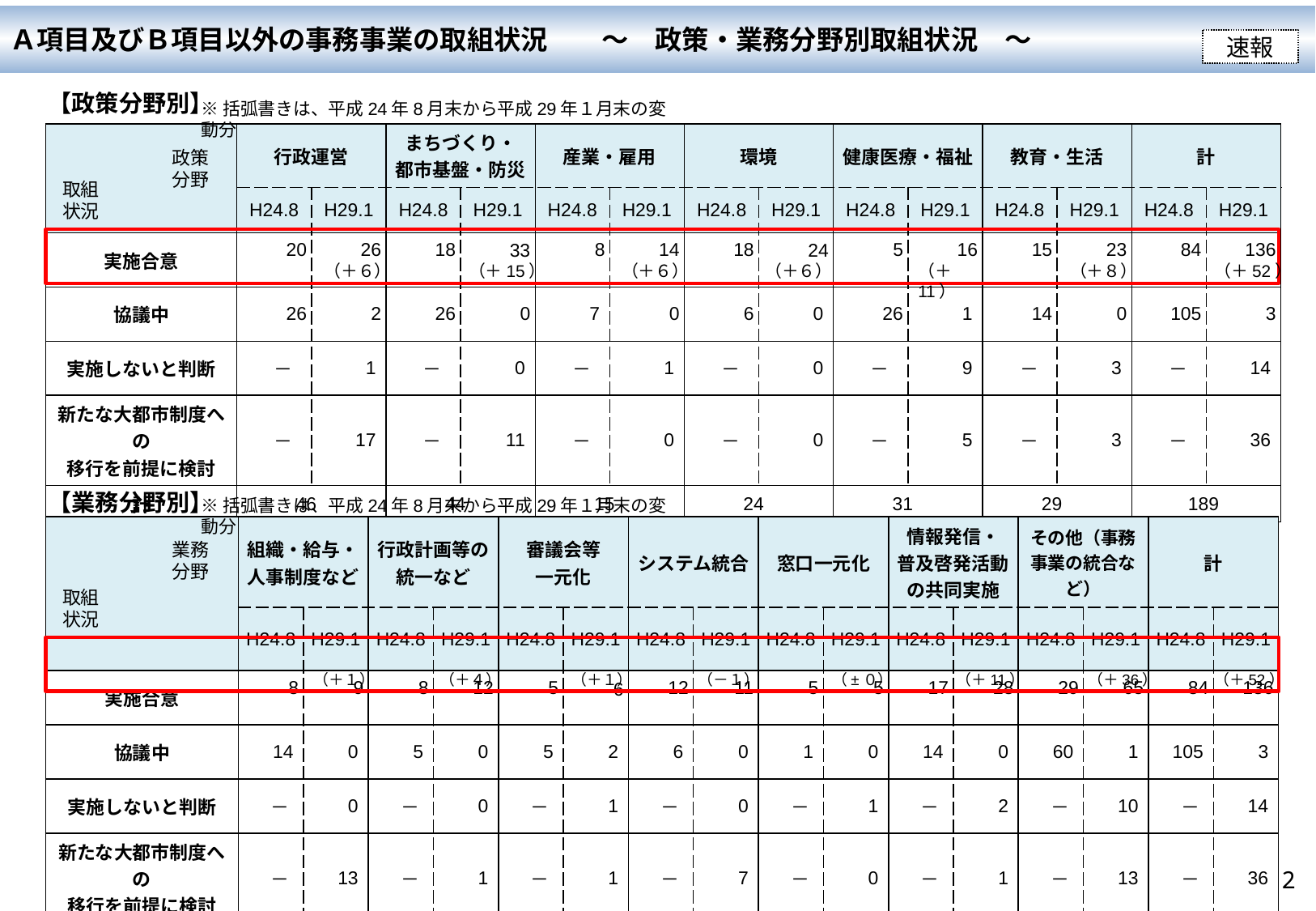

Ａ項目及びＢ項目以外の事務事業の取組状況　　～　政策・業務分野別取組状況　～
速報
【政策分野別】
※括弧書きは、平成24年8月末から平成29年１月末の変動分
|  | 行政運営 |  | まちづくり・ 都市基盤・防災 |  | 産業・雇用 |  | 環境 |  | 健康医療・福祉 |  | 教育・生活 |  | 計 |  |
| --- | --- | --- | --- | --- | --- | --- | --- | --- | --- | --- | --- | --- | --- | --- |
|  | H24.8 | H29.1 | H24.8 | H29.1 | H24.8 | H29.1 | H24.8 | H29.1 | H24.8 | H29.1 | H24.8 | H29.1 | H24.8 | H29.1 |
| 実施合意 | 20 | 26 | 18 | 33 | 8 | 14 | 18 | 24 | 5 | 16 | 15 | 23 | 84 | 136 |
| 協議中 | 26 | 2 | 26 | 0 | 7 | 0 | 6 | 0 | 26 | 1 | 14 | 0 | 105 | 3 |
| 実施しないと判断 | － | 1 | － | 0 | － | 1 | － | 0 | － | 9 | － | 3 | － | 14 |
| 新たな大都市制度への 移行を前提に検討 | － | 17 | － | 11 | － | 0 | － | 0 | － | 5 | － | 3 | － | 36 |
| 計 | 46 |  | 44 |  | 15 |  | 24 |  | 31 |  | 29 |  | 189 |  |
政策
分野
取組
状況

（＋11）
（＋６）
（＋15）
（＋６）
（＋６）
（＋８）
（＋52）
【業務分野別】
※括弧書きは、平成24年8月末から平成29年１月末の変動分
|  | 組織・給与・ 人事制度など |  | 行政計画等の統一など |  | 審議会等 一元化 |  | システム統合 |  | 窓口一元化 |  | 情報発信・ 普及啓発活動 の共同実施 |  | その他（事務事業の統合など） |  | 計 |  |
| --- | --- | --- | --- | --- | --- | --- | --- | --- | --- | --- | --- | --- | --- | --- | --- | --- |
|  | H24.8 | H29.1 | H24.8 | H29.1 | H24.8 | H29.1 | H24.8 | H29.1 | H24.8 | H29.1 | H24.8 | H29.1 | H24.8 | H29.1 | H24.8 | H29.1 |
| 実施合意 | 8 | 9 | 8 | 12 | 5 | 6 | 12 | 11 | 5 | 5 | 17 | 28 | 29 | 65 | 84 | 136 |
| 協議中 | 14 | 0 | 5 | 0 | 5 | 2 | 6 | 0 | 1 | 0 | 14 | 0 | 60 | 1 | 105 | 3 |
| 実施しないと判断 | － | 0 | － | 0 | － | 1 | － | 0 | － | 1 | － | 2 | － | 10 | － | 14 |
| 新たな大都市制度への 移行を前提に検討 | － | 13 | － | 1 | － | 1 | － | 7 | － | 0 | － | 1 | － | 13 | － | 36 |
| 計 | 22 |  | 13 |  | 10 |  | 18 |  | 6 |  | 31 |  | 89 |  | 189 |  |
業務
分野
取組
状況

（＋１）
（＋４）
（＋１）
（－１）
（±０）
（＋11）
（＋36）
（＋52）
2